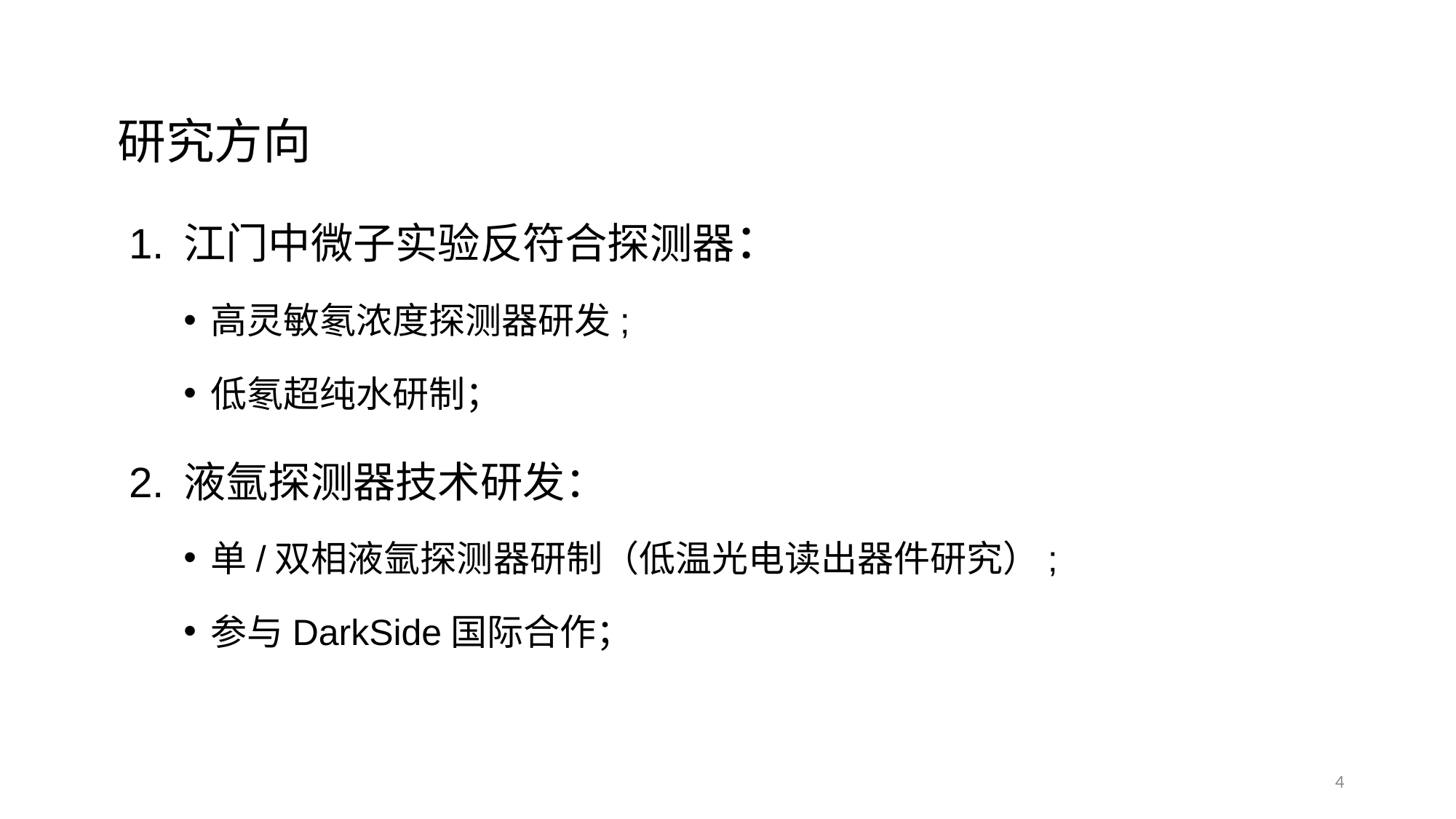

研究方向
江门中微子实验反符合探测器：
高灵敏氡浓度探测器研发;
低氡超纯水研制；
液氩探测器技术研发：
单/双相液氩探测器研制（低温光电读出器件研究）;
参与DarkSide国际合作；
4